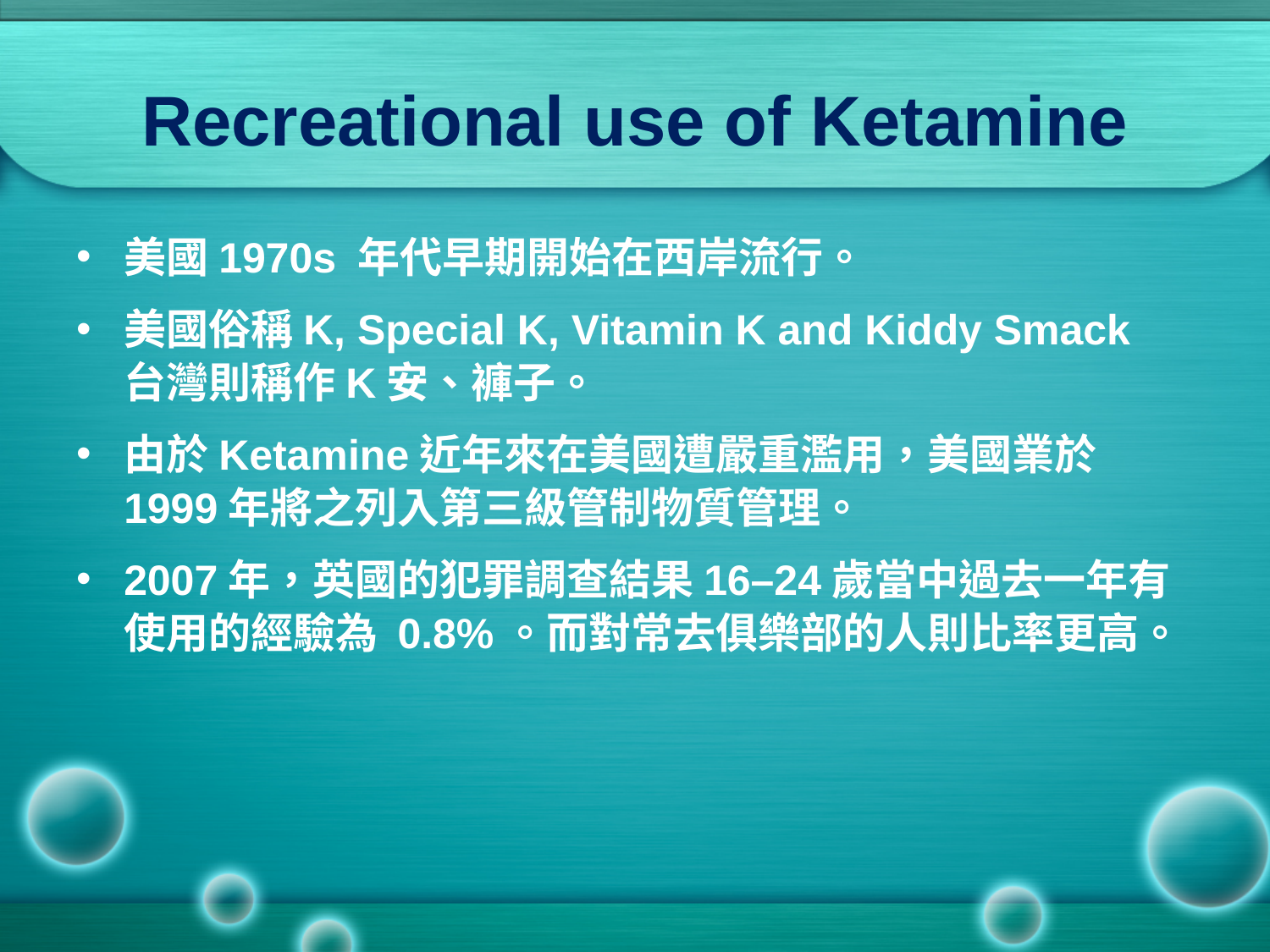

# Recreational use of Ketamine
美國1970s 年代早期開始在西岸流行。
美國俗稱K, Special K, Vitamin K and Kiddy Smack 台灣則稱作K安、褲子。
由於Ketamine近年來在美國遭嚴重濫用，美國業於1999年將之列入第三級管制物質管理。
2007年，英國的犯罪調查結果16–24歲當中過去一年有使用的經驗為 0.8%。而對常去俱樂部的人則比率更高。